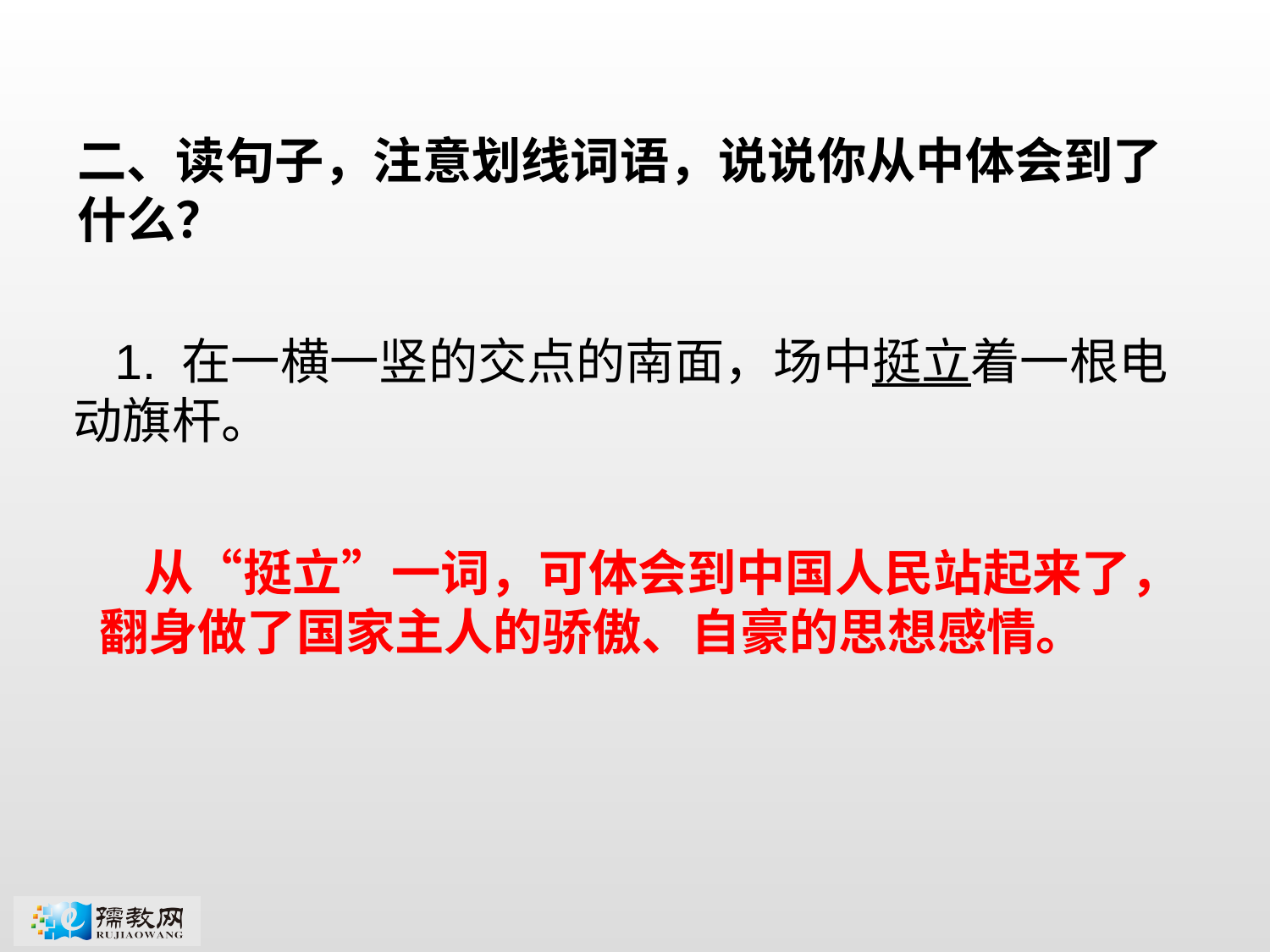

二、读句子，注意划线词语，说说你从中体会到了什么？
   1. 在一横一竖的交点的南面，场中挺立着一根电动旗杆。
   从“挺立”一词，可体会到中国人民站起来了，翻身做了国家主人的骄傲、自豪的思想感情。